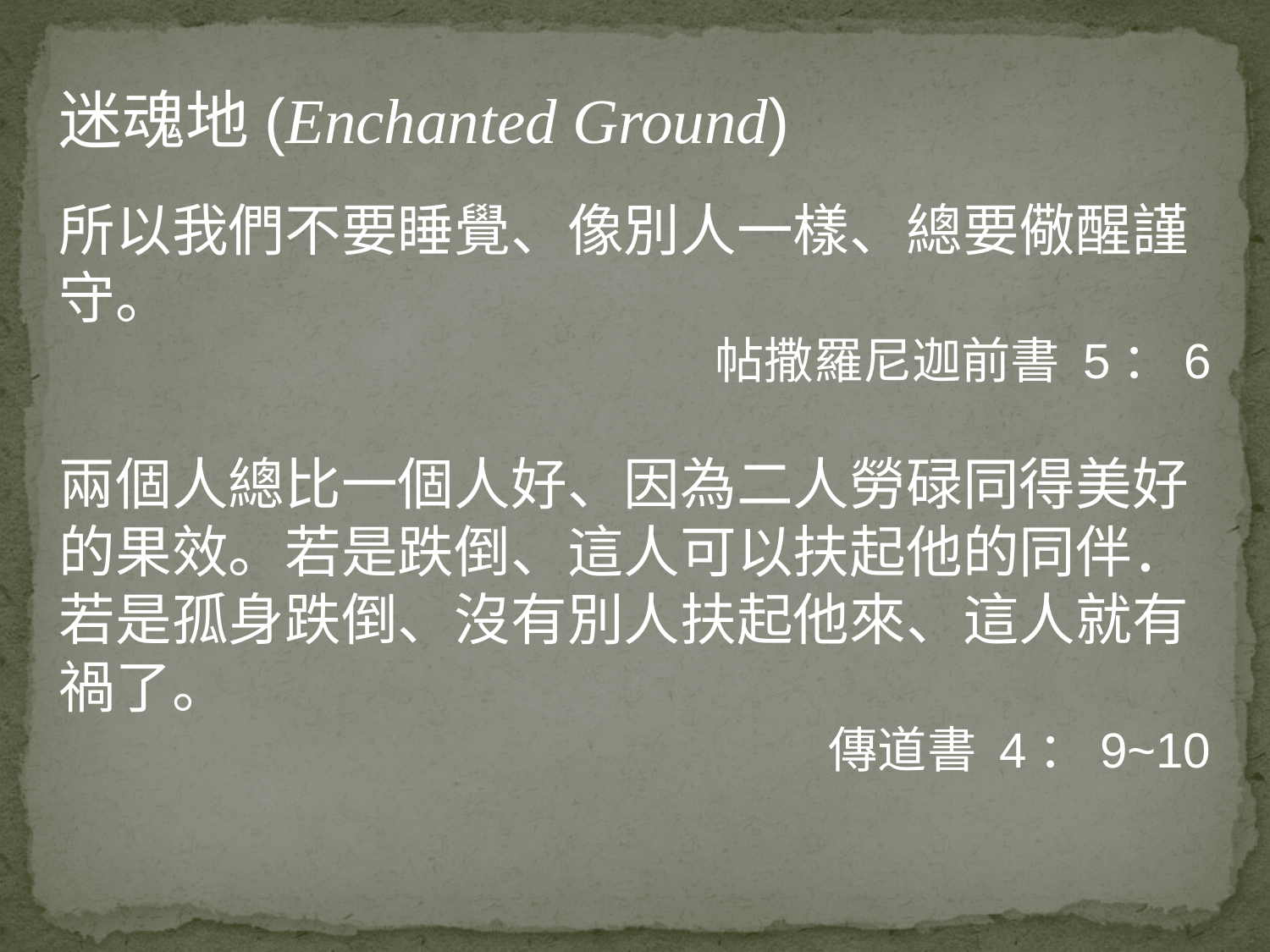

迷魂地(Enchanted Ground)

所以我們不要睡覺、像別人一樣、總要儆醒謹守。
帖撒羅尼迦前書 5：6

兩個人總比一個人好、因為二人勞碌同得美好的果效。若是跌倒、這人可以扶起他的同伴．若是孤身跌倒、沒有別人扶起他來、這人就有禍了。
傳道書 4：9~10